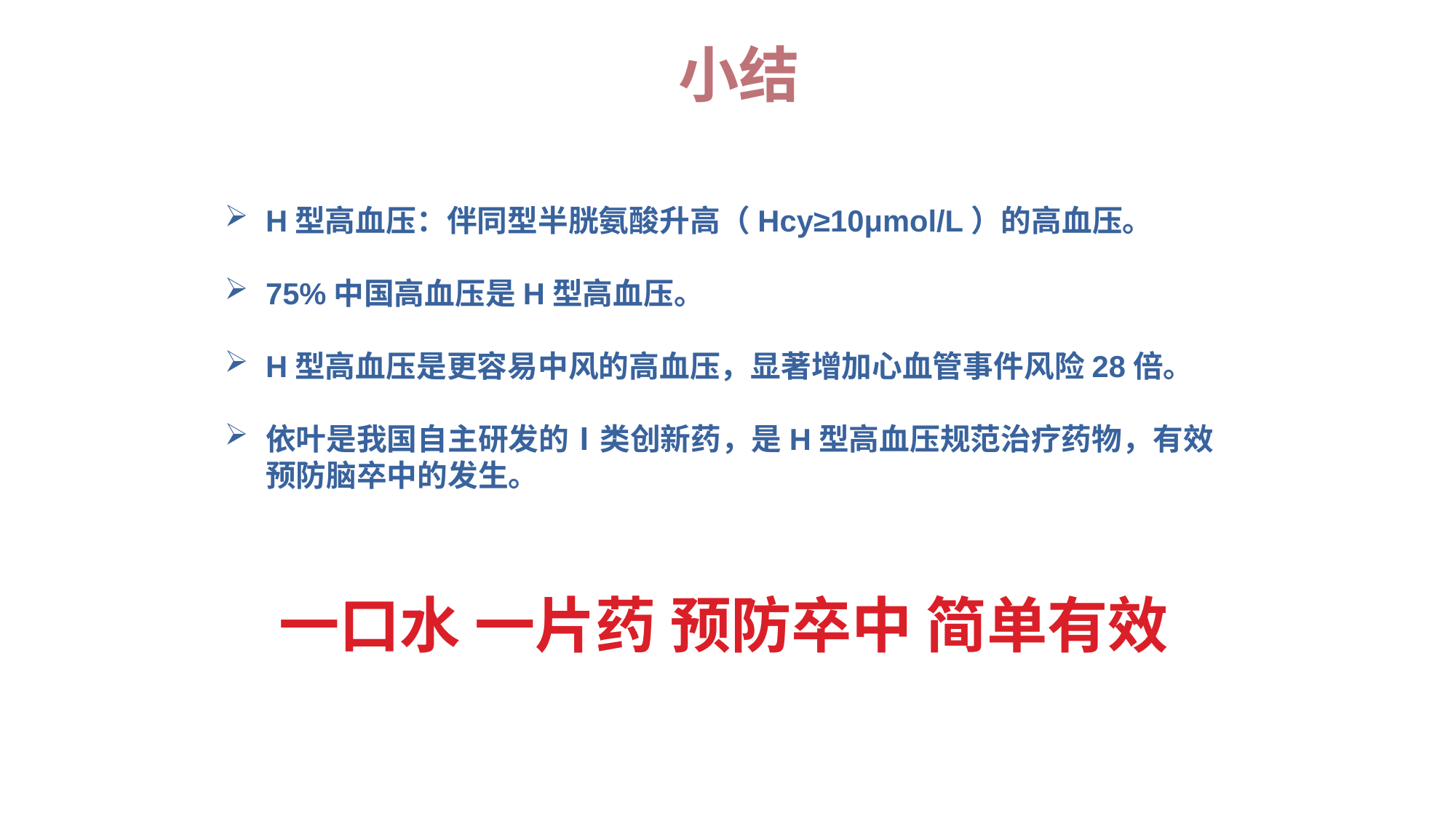

小结
H型高血压：伴同型半胱氨酸升高（Hcy≥10μmol/L）的高血压。

75%中国高血压是H型高血压。

H型高血压是更容易中风的高血压，显著增加心血管事件风险28倍。

依叶是我国自主研发的Ⅰ类创新药，是H型高血压规范治疗药物，有效预防脑卒中的发生。
一口水 一片药 预防卒中 简单有效